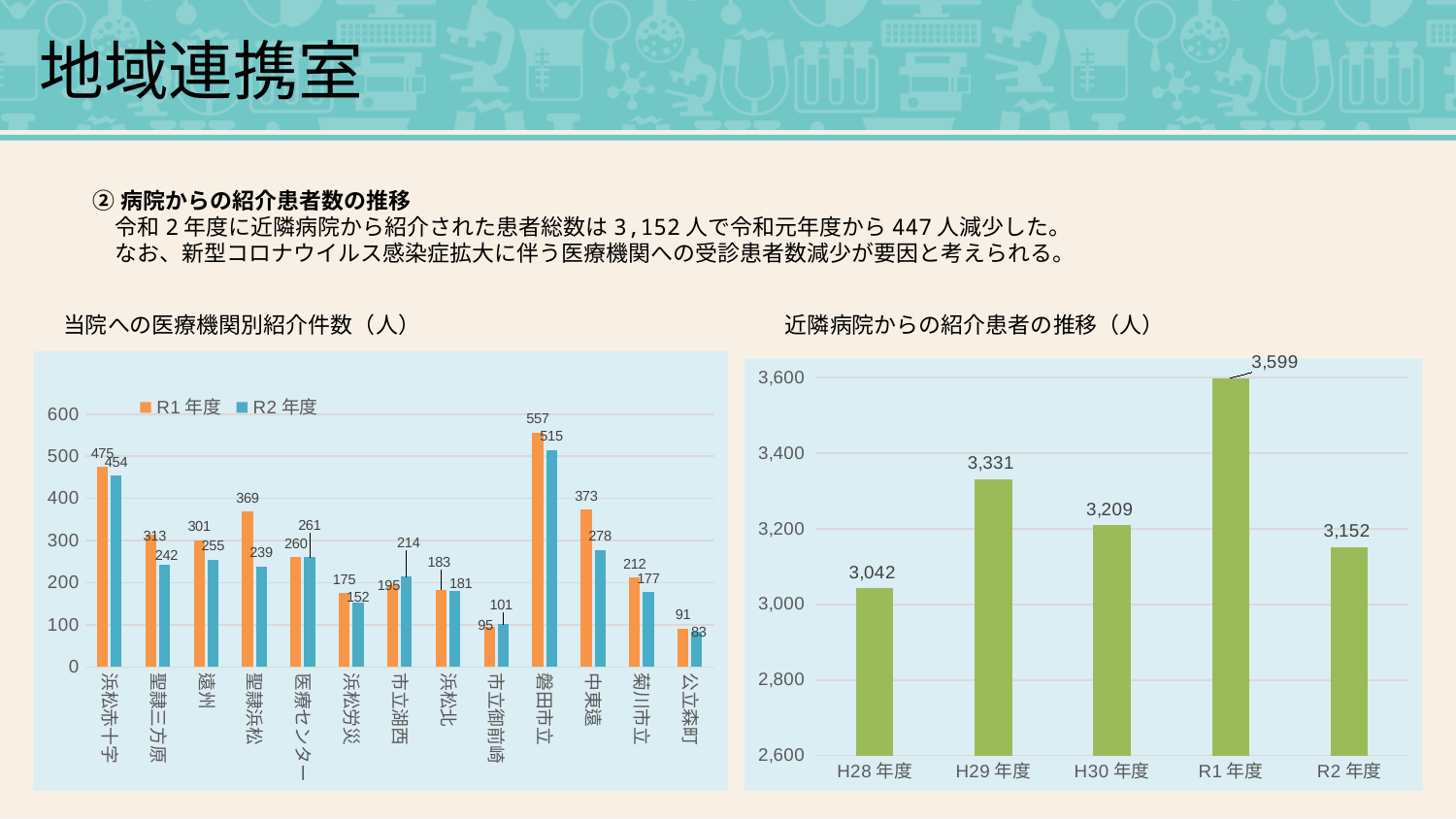

地域連携室
②病院からの紹介患者数の推移
　令和2年度に近隣病院から紹介された患者総数は3,152人で令和元年度から447人減少した。
　なお、新型コロナウイルス感染症拡大に伴う医療機関への受診患者数減少が要因と考えられる。
近隣病院からの紹介患者の推移（人）
当院への医療機関別紹介件数（人）

### Chart

| Category | R1年度 | R2年度 |
|---|---|---|
| 浜松赤十字 | 475.0 | 454.0 |
| 聖隷三方原 | 313.0 | 242.0 |
| 遠州 | 301.0 | 255.0 |
| 聖隷浜松 | 369.0 | 239.0 |
| 医療センター | 260.0 | 261.0 |
| 浜松労災 | 175.0 | 152.0 |
| 市立湖西 | 195.0 | 214.0 |
| 浜松北 | 183.0 | 181.0 |
| 市立御前崎 | 95.0 | 101.0 |
| 磐田市立 | 557.0 | 515.0 |
| 中東遠 | 373.0 | 278.0 |
| 菊川市立 | 212.0 | 177.0 |
| 公立森町 | 91.0 | 83.0 |

### Chart

| Category | 紹介患者数 |
|---|---|
| H28年度 | 3042.0 |
| H29年度 | 3331.0 |
| H30年度 | 3209.0 |
| R1年度 | 3599.0 |
| R2年度 | 3152.0 |